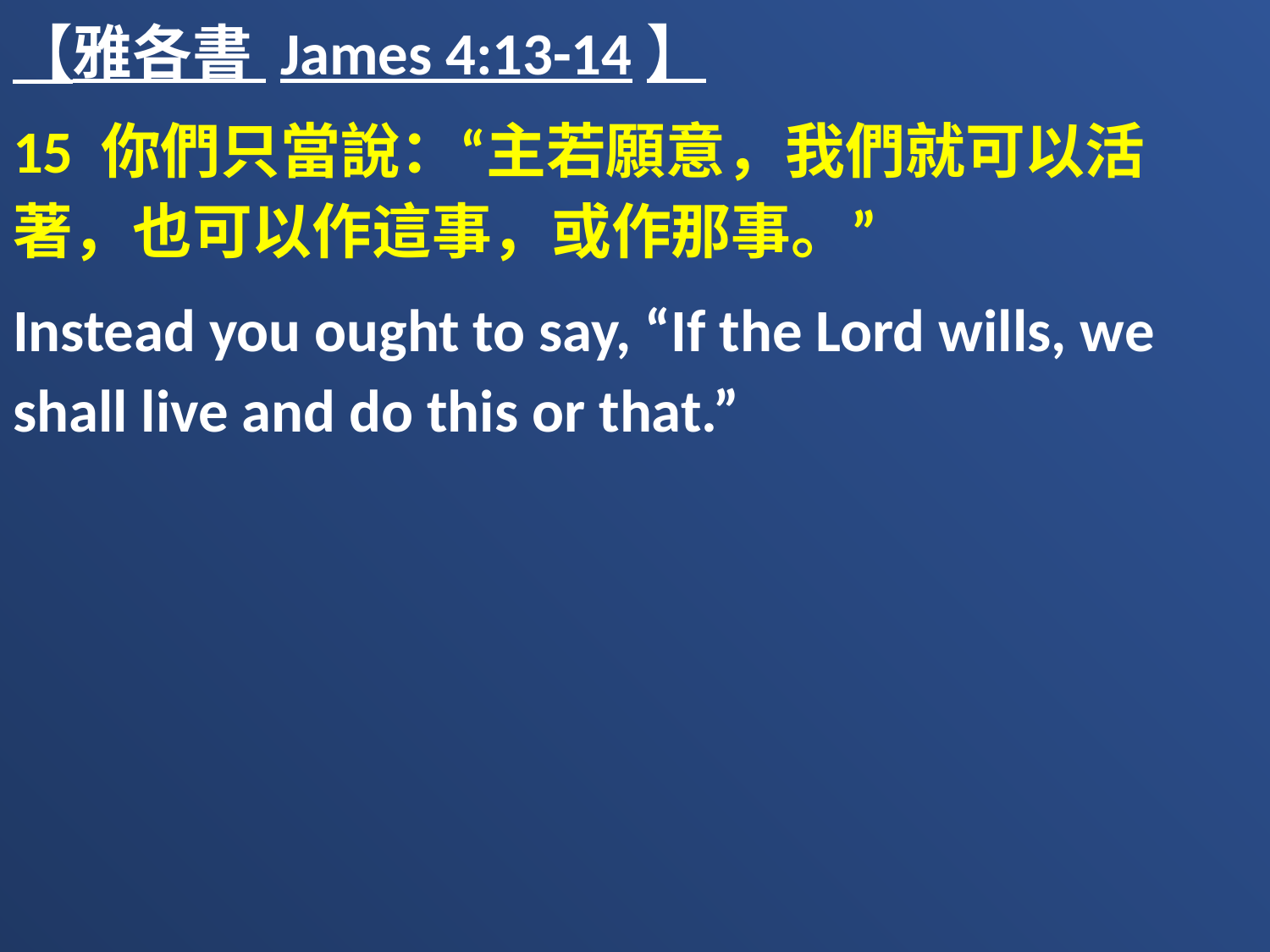

【雅各書 James 4:13-14】
15 你們只當說：“主若願意，我們就可以活著，也可以作這事，或作那事。”
Instead you ought to say, “If the Lord wills, we shall live and do this or that.”